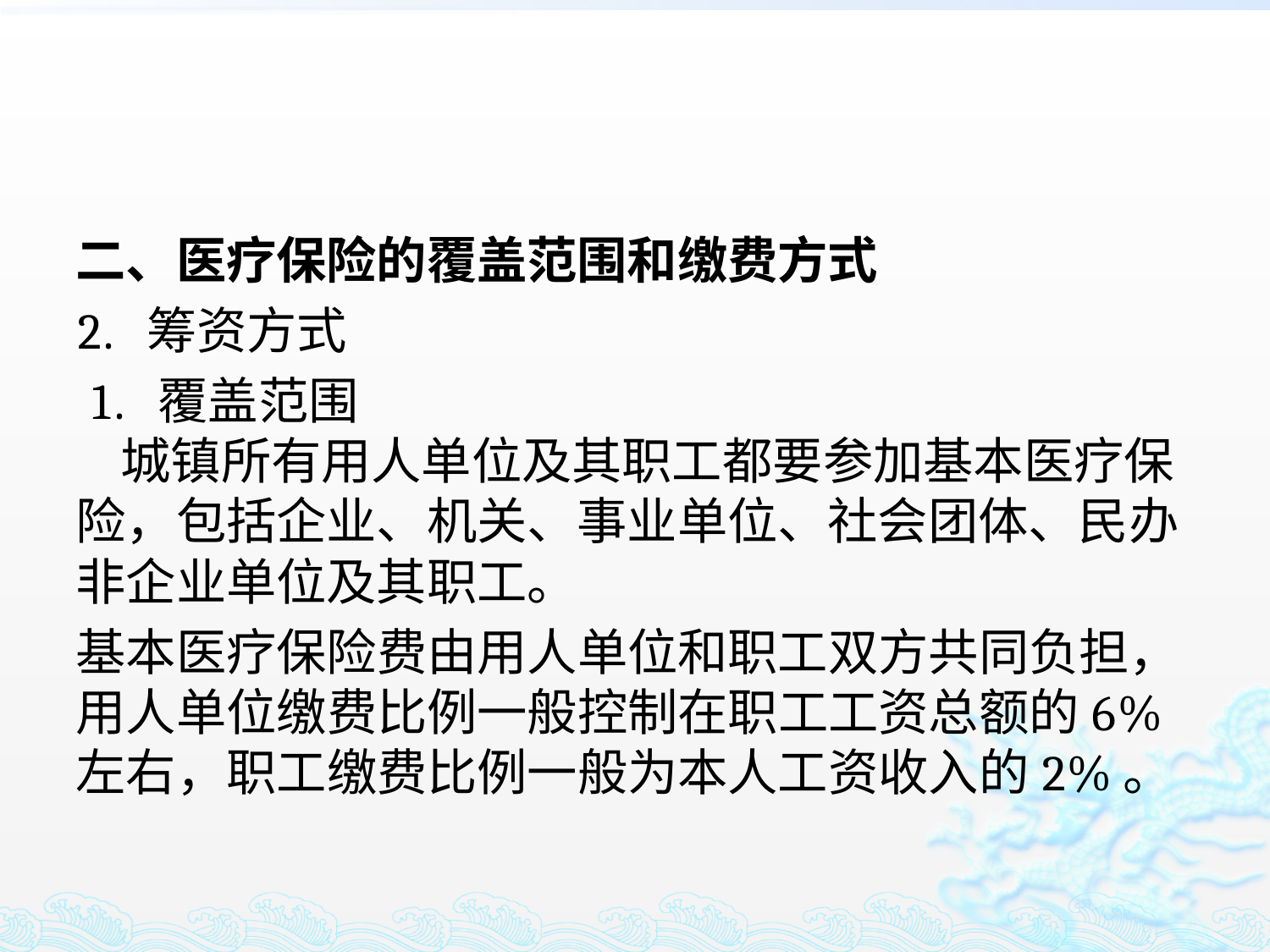

#
二、医疗保险的覆盖范围和缴费方式
2.  筹资方式
 1.  覆盖范围
    城镇所有用人单位及其职工都要参加基本医疗保险，包括企业、机关、事业单位、社会团体、民办非企业单位及其职工。
基本医疗保险费由用人单位和职工双方共同负担，用人单位缴费比例一般控制在职工工资总额的6%左右，职工缴费比例一般为本人工资收入的2%。